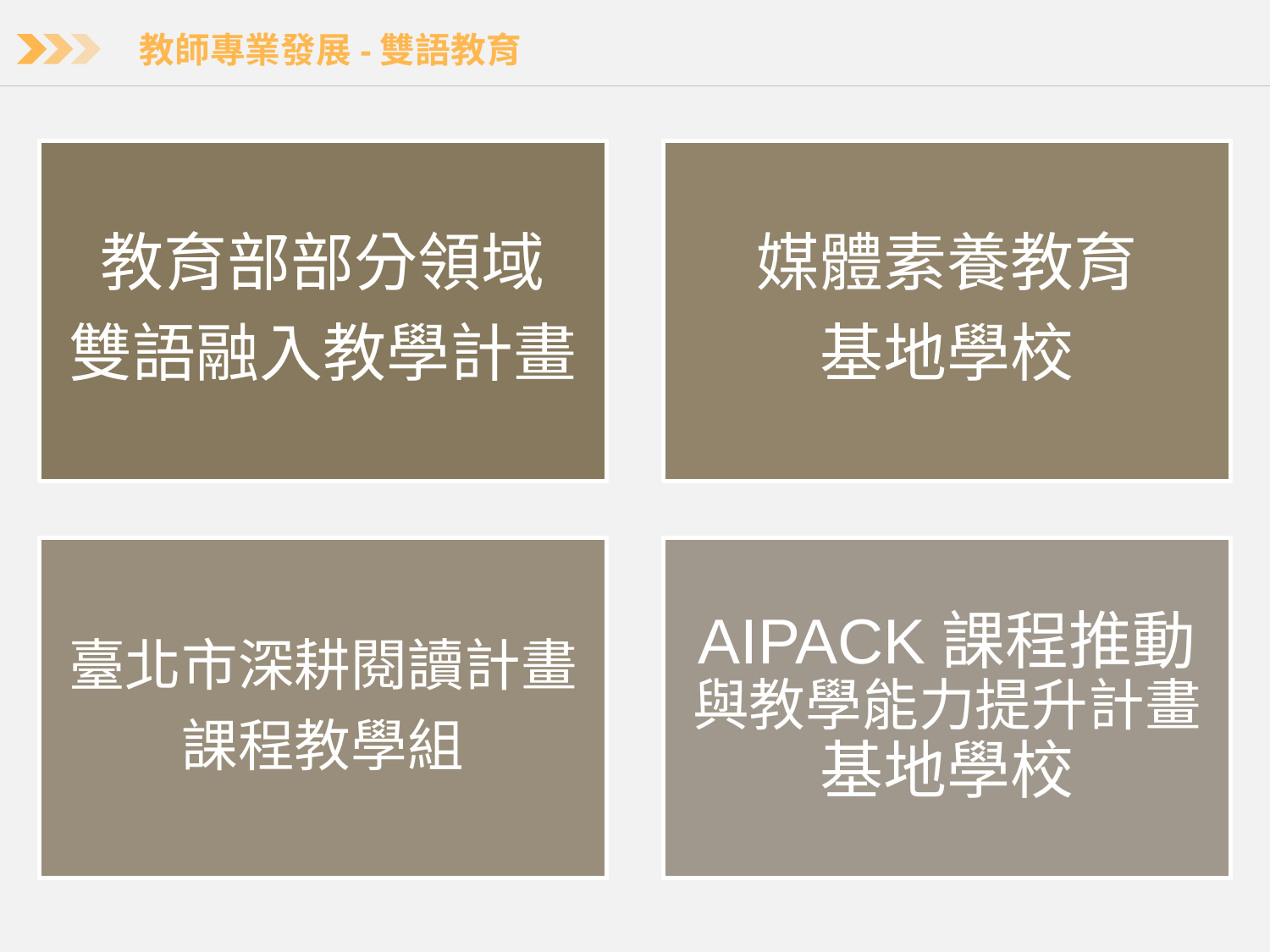

教師專業發展-雙語教育

教育部部分領域
雙語融入教學計畫
媒體素養教育
基地學校
臺北市深耕閱讀計畫
課程教學組
AIPACK課程推動與教學能力提升計畫基地學校